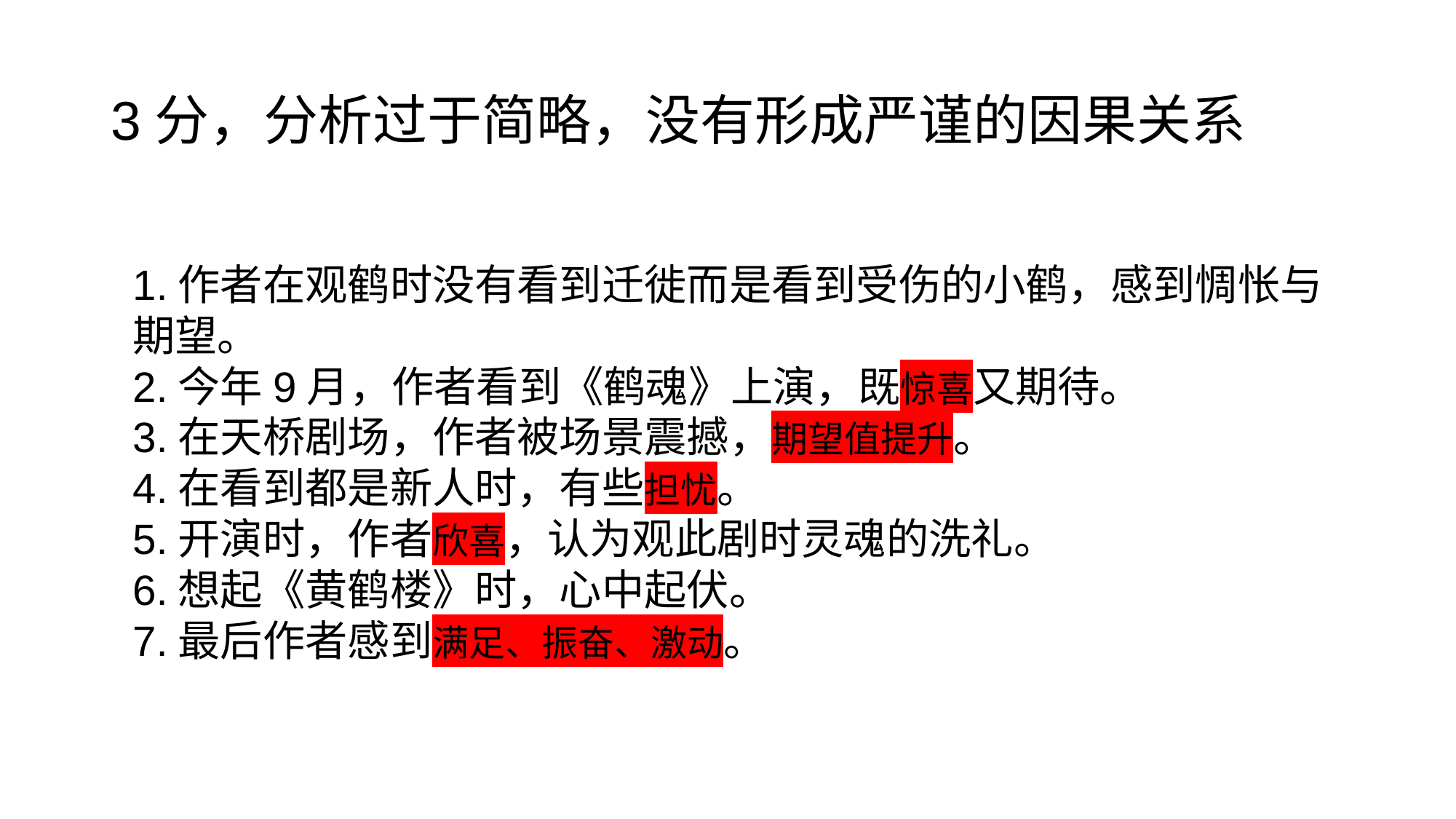

# 3分，分析过于简略，没有形成严谨的因果关系
1.作者在观鹤时没有看到迁徙而是看到受伤的小鹤，感到惆怅与期望。
2.今年9月，作者看到《鹤魂》上演，既惊喜又期待。
3.在天桥剧场，作者被场景震撼，期望值提升。
4.在看到都是新人时，有些担忧。
5.开演时，作者欣喜，认为观此剧时灵魂的洗礼。
6.想起《黄鹤楼》时，心中起伏。
7.最后作者感到满足、振奋、激动。